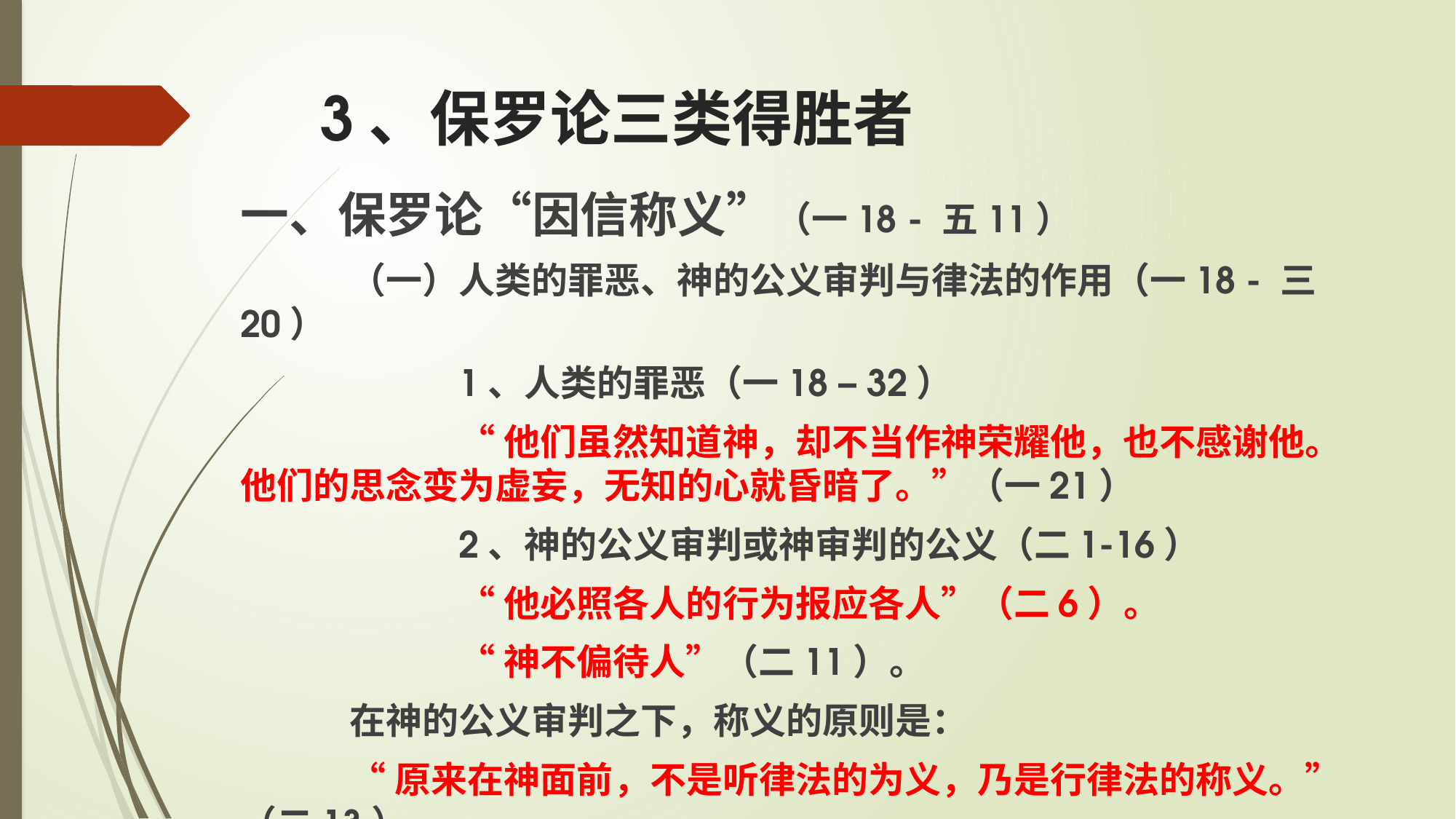

# 3、保罗论三类得胜者
一、保罗论“因信称义”（一18 - 五11）
	（一）人类的罪恶、神的公义审判与律法的作用（一18 - 三20）
		1、人类的罪恶（一18 – 32）
		“他们虽然知道神，却不当作神荣耀他，也不感谢他。他们的思念变为虚妄，无知的心就昏暗了。”（一21）
		2、神的公义审判或神审判的公义（二1-16）
		“他必照各人的行为报应各人”（二6）。
		“神不偏待人”（二11）。
	在神的公义审判之下，称义的原则是：
	“原来在神面前，不是听律法的为义，乃是行律法的称义。”（二13）